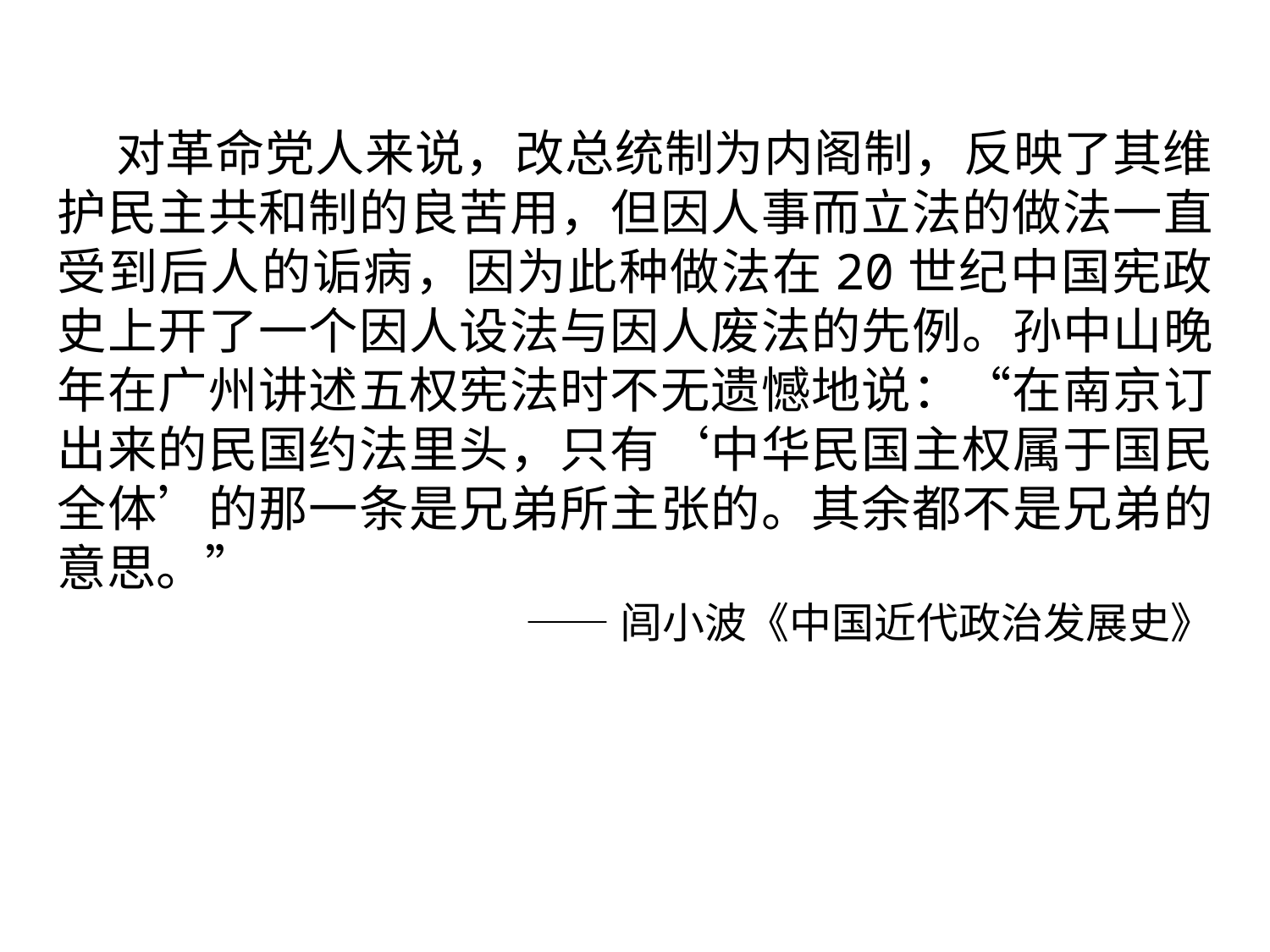

对革命党人来说，改总统制为内阁制，反映了其维护民主共和制的良苦用，但因人事而立法的做法一直受到后人的诟病，因为此种做法在20世纪中国宪政史上开了一个因人设法与因人废法的先例。孙中山晚年在广州讲述五权宪法时不无遗憾地说：“在南京订出来的民国约法里头，只有‘中华民国主权属于国民全体’的那一条是兄弟所主张的。其余都不是兄弟的意思。”
——闾小波《中国近代政治发展史》